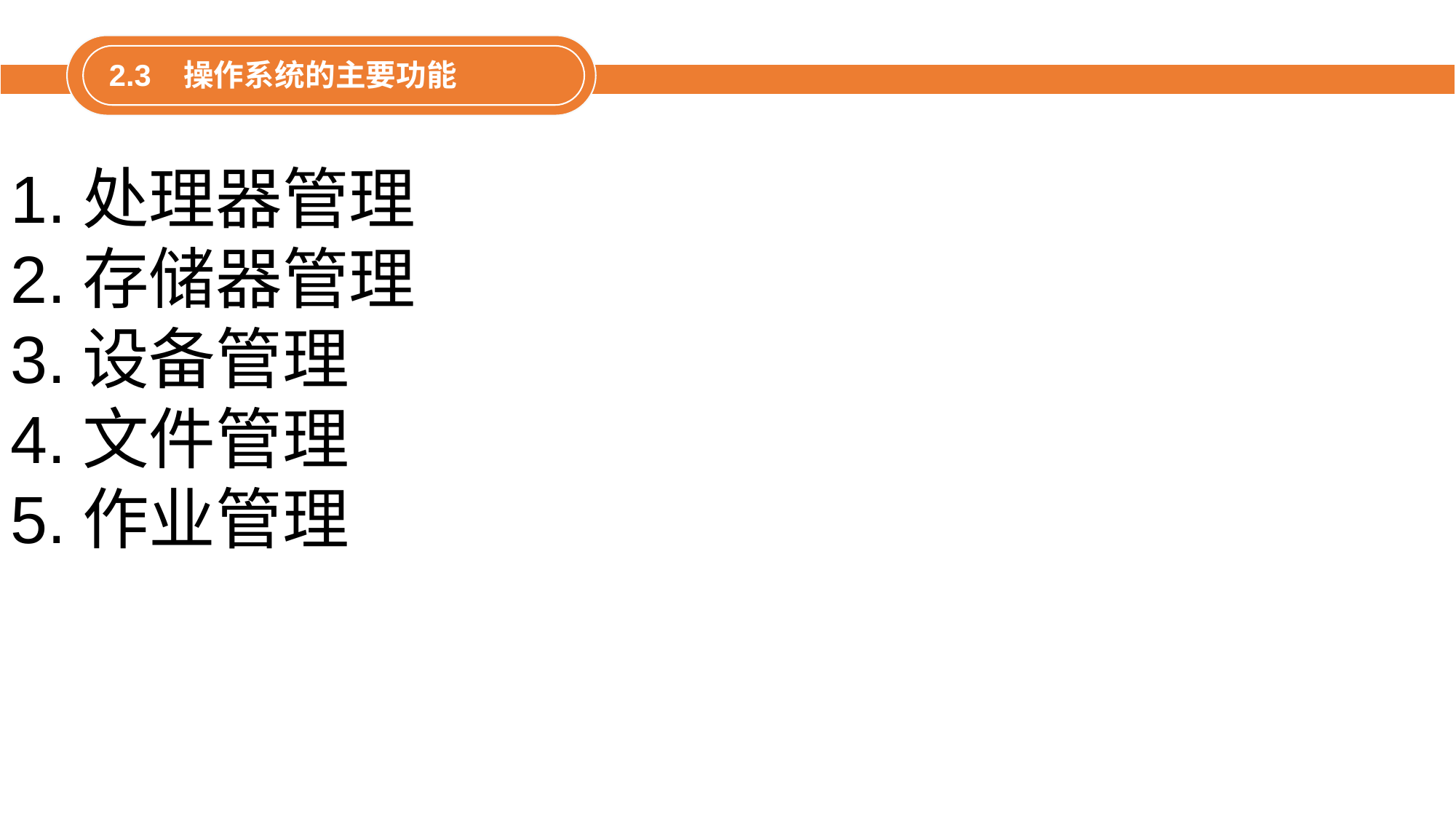

2.3   操作系统的主要功能

1.处理器管理
2.存储器管理
3.设备管理
4.文件管理
5.作业管理

 1.2 计算机的系统组成